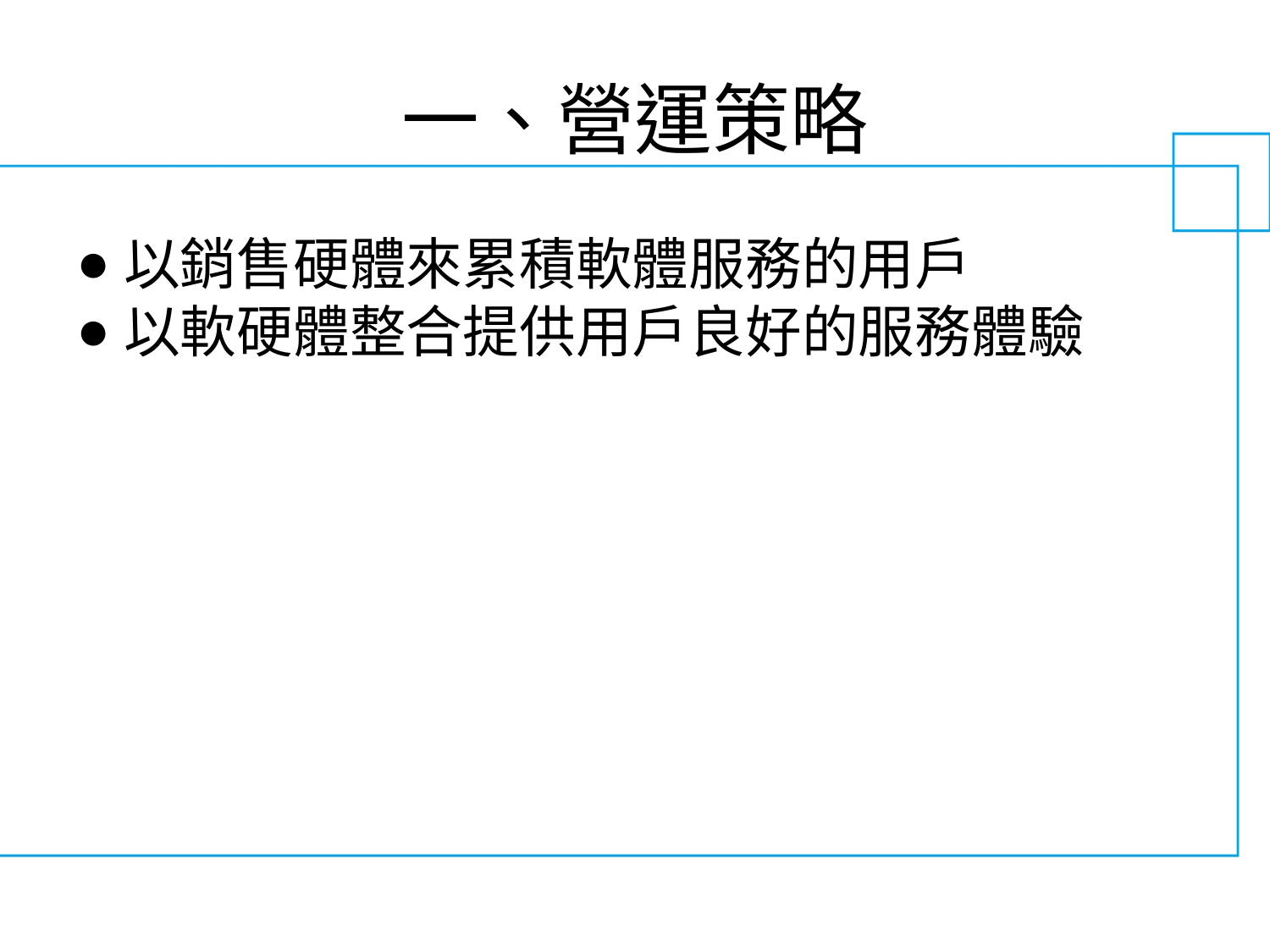

# 一、營運策略
以銷售硬體來累積軟體服務的用戶
以軟硬體整合提供用戶良好的服務體驗